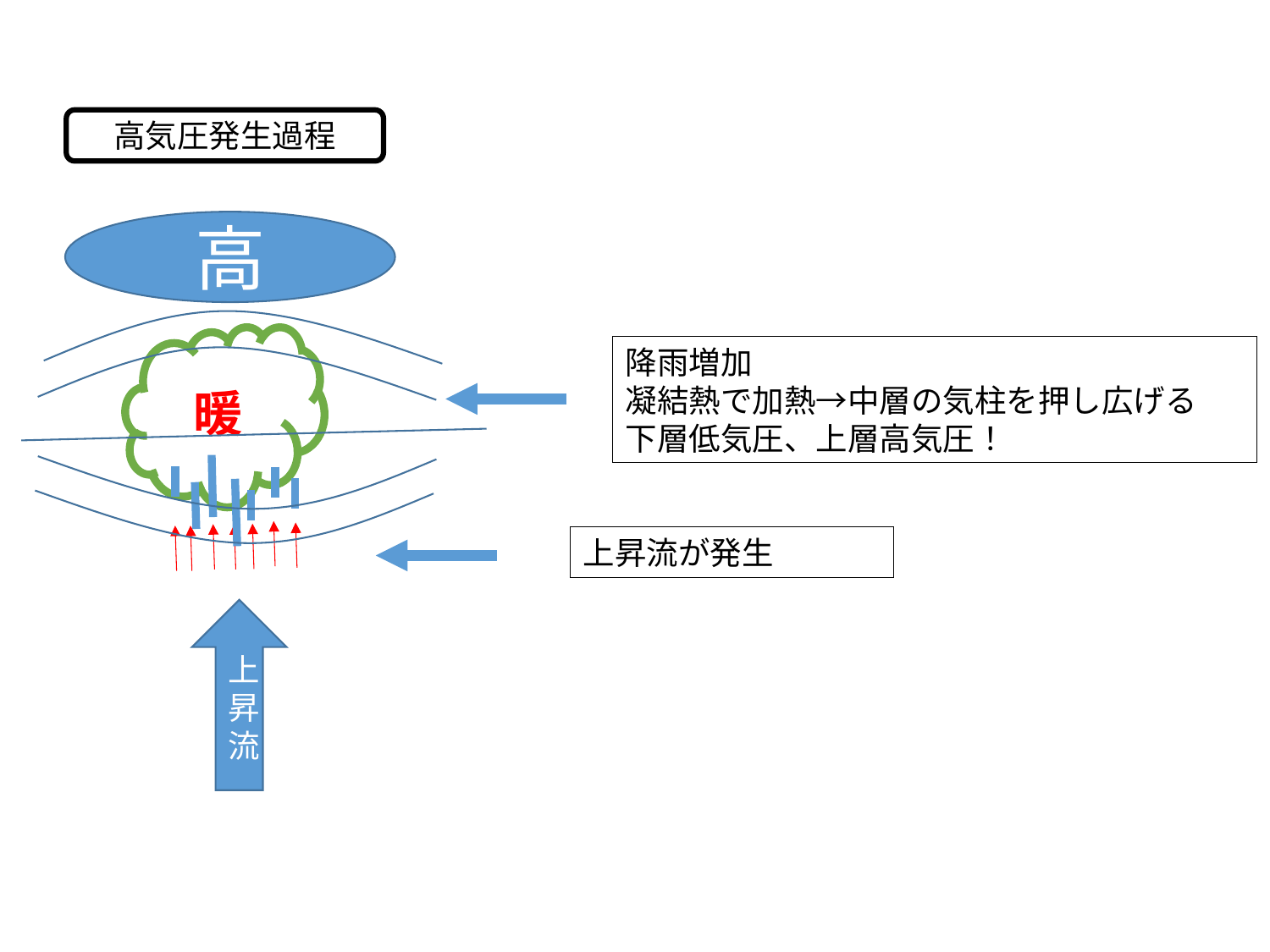

高気圧発生過程
高

暖
降雨増加
凝結熱で加熱→中層の気柱を押し広げる
下層低気圧、上層高気圧！

上昇流が発生
上昇流